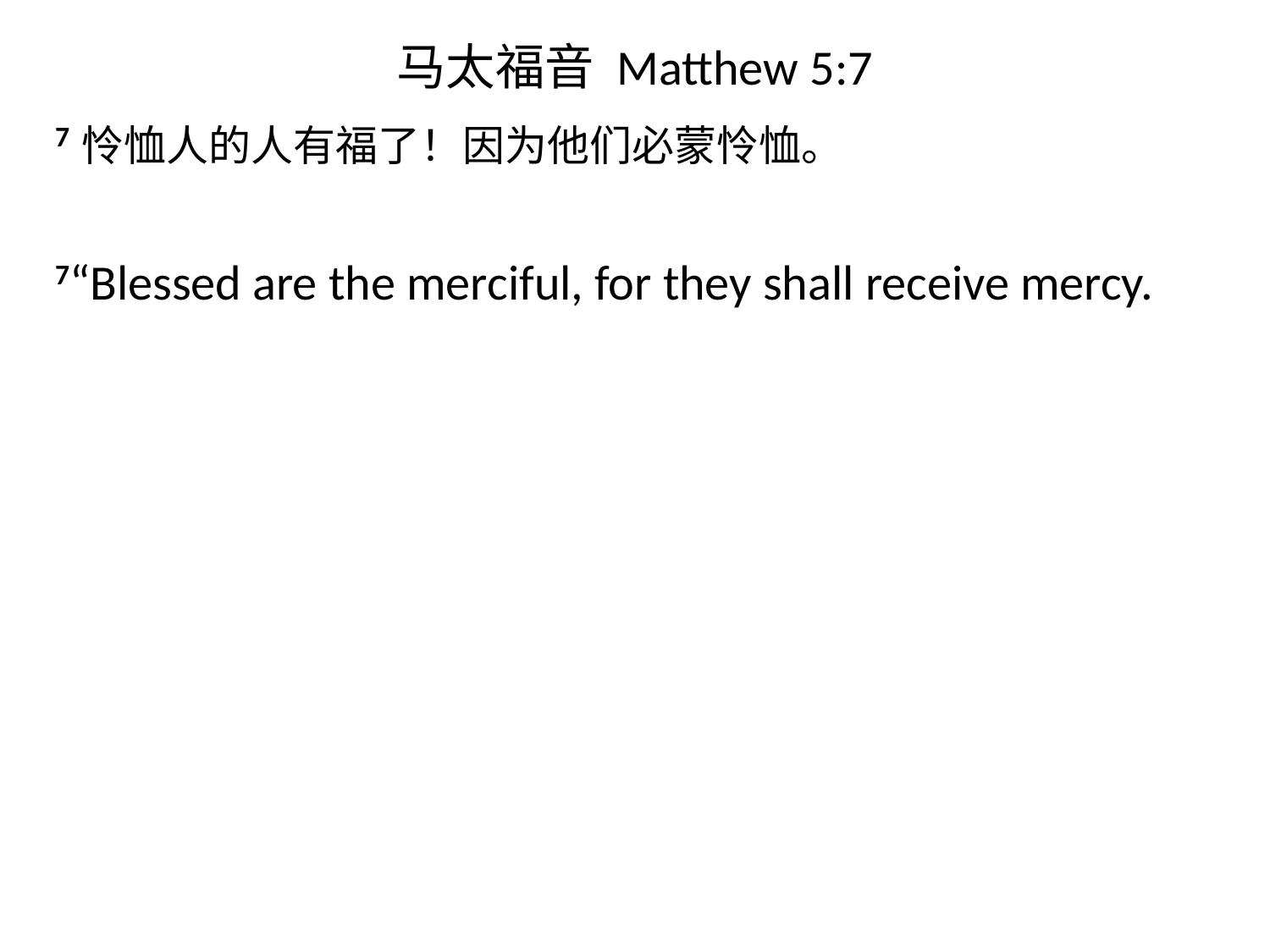

# 马太福音 Matthew 5:7
7怜恤人的人有福了！因为他们必蒙怜恤。

7“Blessed are the merciful, for they shall receive mercy.